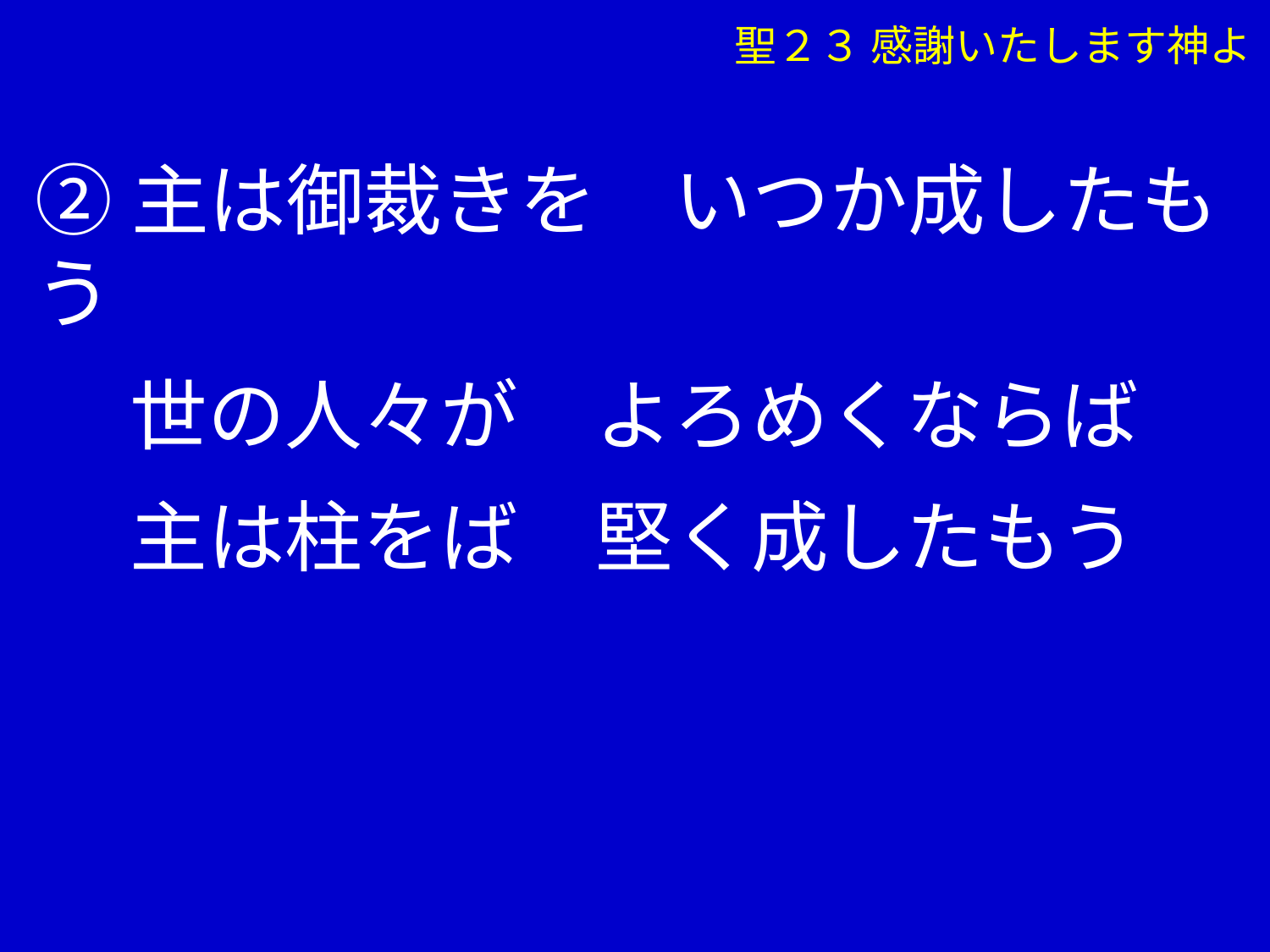

聖２３ 感謝いたします神よ
②主は御裁きを　いつか成したもう
　 世の人々が　よろめくならば
　 主は柱をば　堅く成したもう